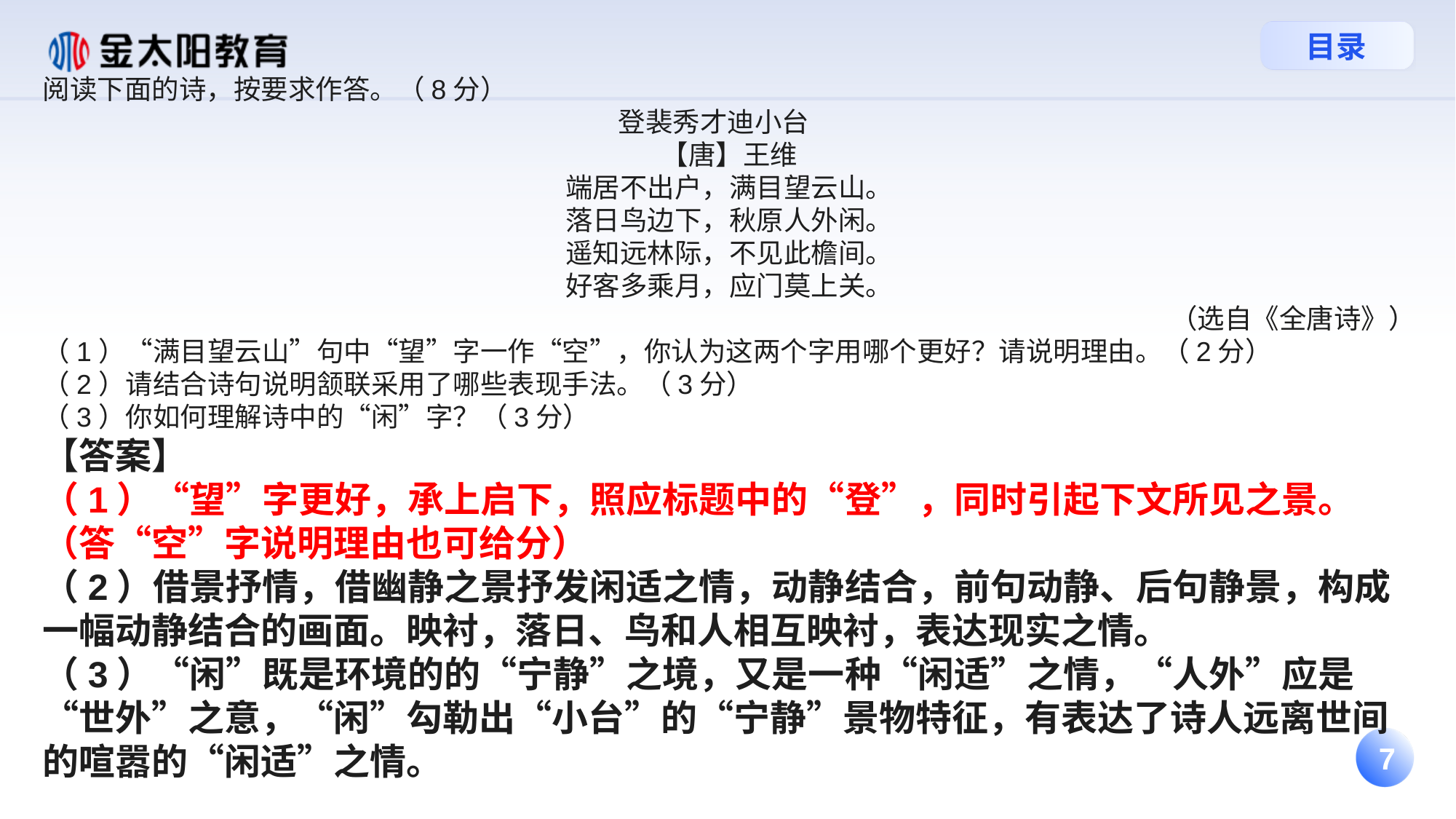

阅读下面的诗，按要求作答。（8分）
登裴秀才迪小台
【唐】王维
端居不出户，满目望云山。
落日鸟边下，秋原人外闲。
遥知远林际，不见此檐间。
好客多乘月，应门莫上关。
                     （选自《全唐诗》）
（1）“满目望云山”句中“望”字一作“空”，你认为这两个字用哪个更好？请说明理由。（2分）
（2）请结合诗句说明颔联采用了哪些表现手法。（3分）
（3）你如何理解诗中的“闲”字？（3分）
【答案】
（1）“望”字更好，承上启下，照应标题中的“登”，同时引起下文所见之景。（答“空”字说明理由也可给分）
（2）借景抒情，借幽静之景抒发闲适之情，动静结合，前句动静、后句静景，构成一幅动静结合的画面。映衬，落日、鸟和人相互映衬，表达现实之情。
（3）“闲”既是环境的的“宁静”之境，又是一种“闲适”之情，“人外”应是“世外”之意，“闲”勾勒出“小台”的“宁静”景物特征，有表达了诗人远离世间的喧嚣的“闲适”之情。